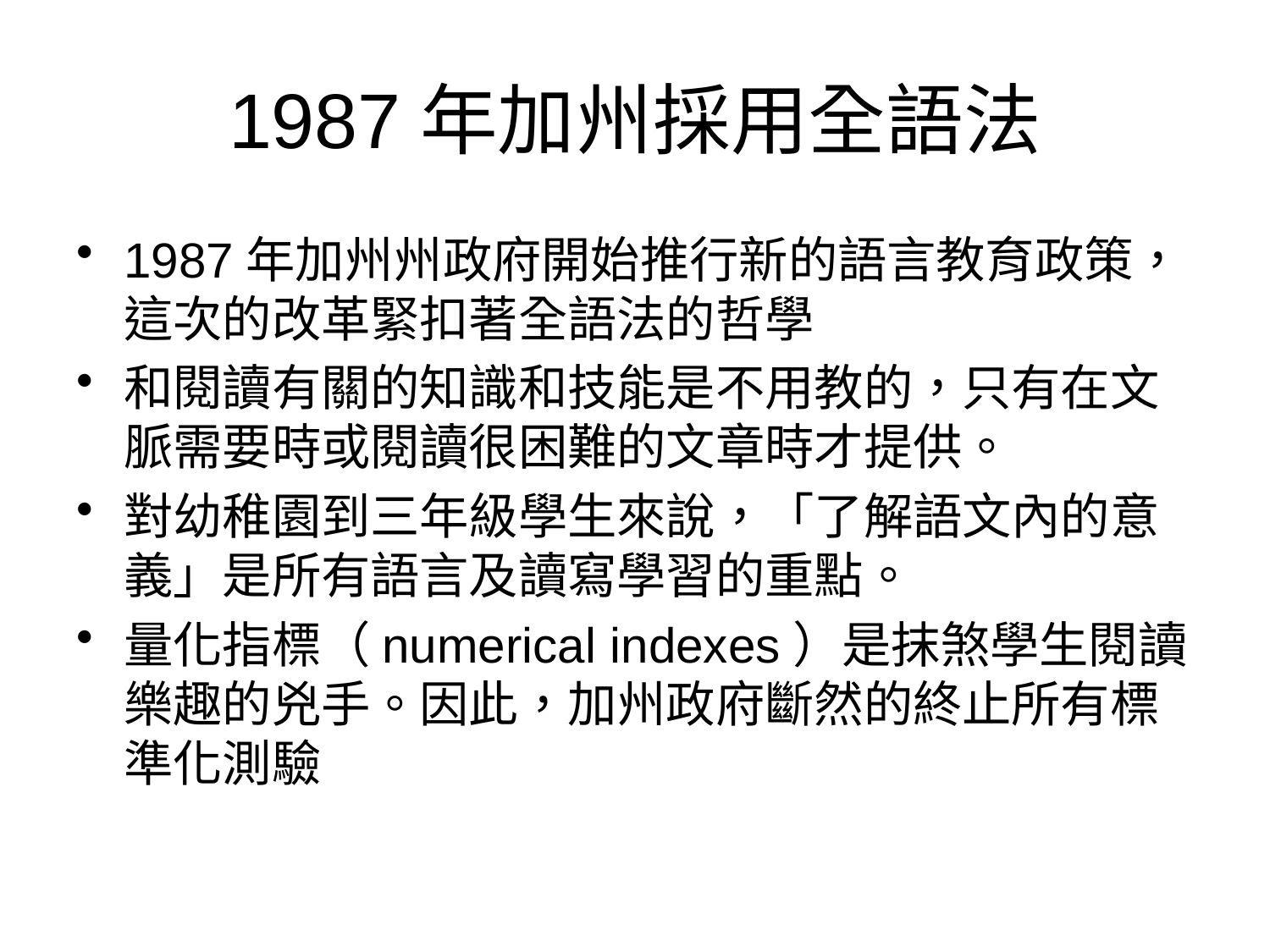

# 1987年加州採用全語法
1987年加州州政府開始推行新的語言教育政策，這次的改革緊扣著全語法的哲學
和閱讀有關的知識和技能是不用教的，只有在文脈需要時或閱讀很困難的文章時才提供。
對幼稚園到三年級學生來說，「了解語文內的意義」是所有語言及讀寫學習的重點。
量化指標（numerical indexes）是抹煞學生閱讀樂趣的兇手。因此，加州政府斷然的終止所有標準化測驗